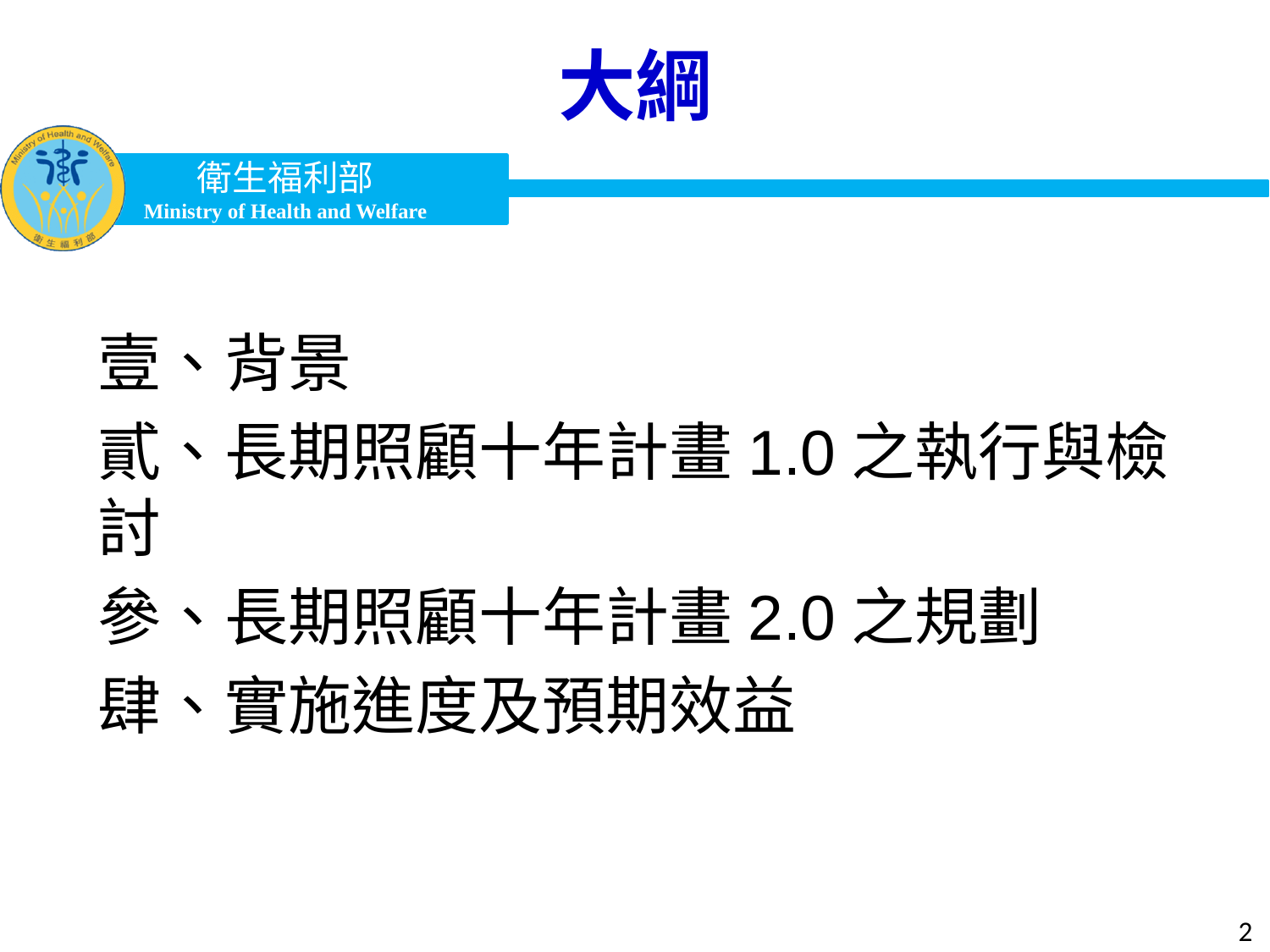

# 大綱
壹、背景
貳、長期照顧十年計畫1.0之執行與檢討
參、長期照顧十年計畫2.0之規劃
肆、實施進度及預期效益

2